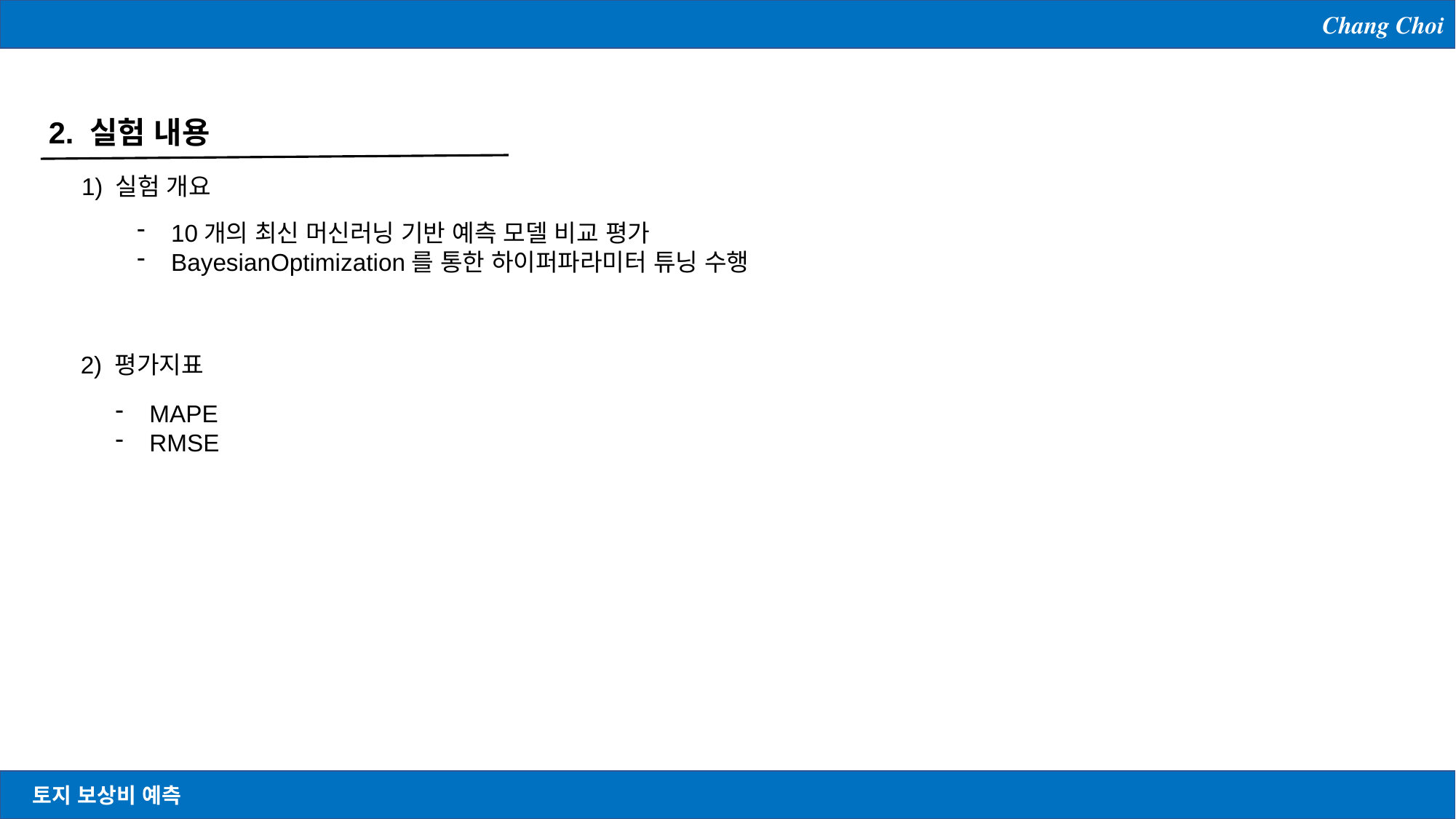

Chang Choi
2. 실험 내용
1) 실험 개요
10개의 최신 머신러닝 기반 예측 모델 비교 평가
BayesianOptimization를 통한 하이퍼파라미터 튜닝 수행
2) 평가지표
MAPE
RMSE

토지 보상비 예측